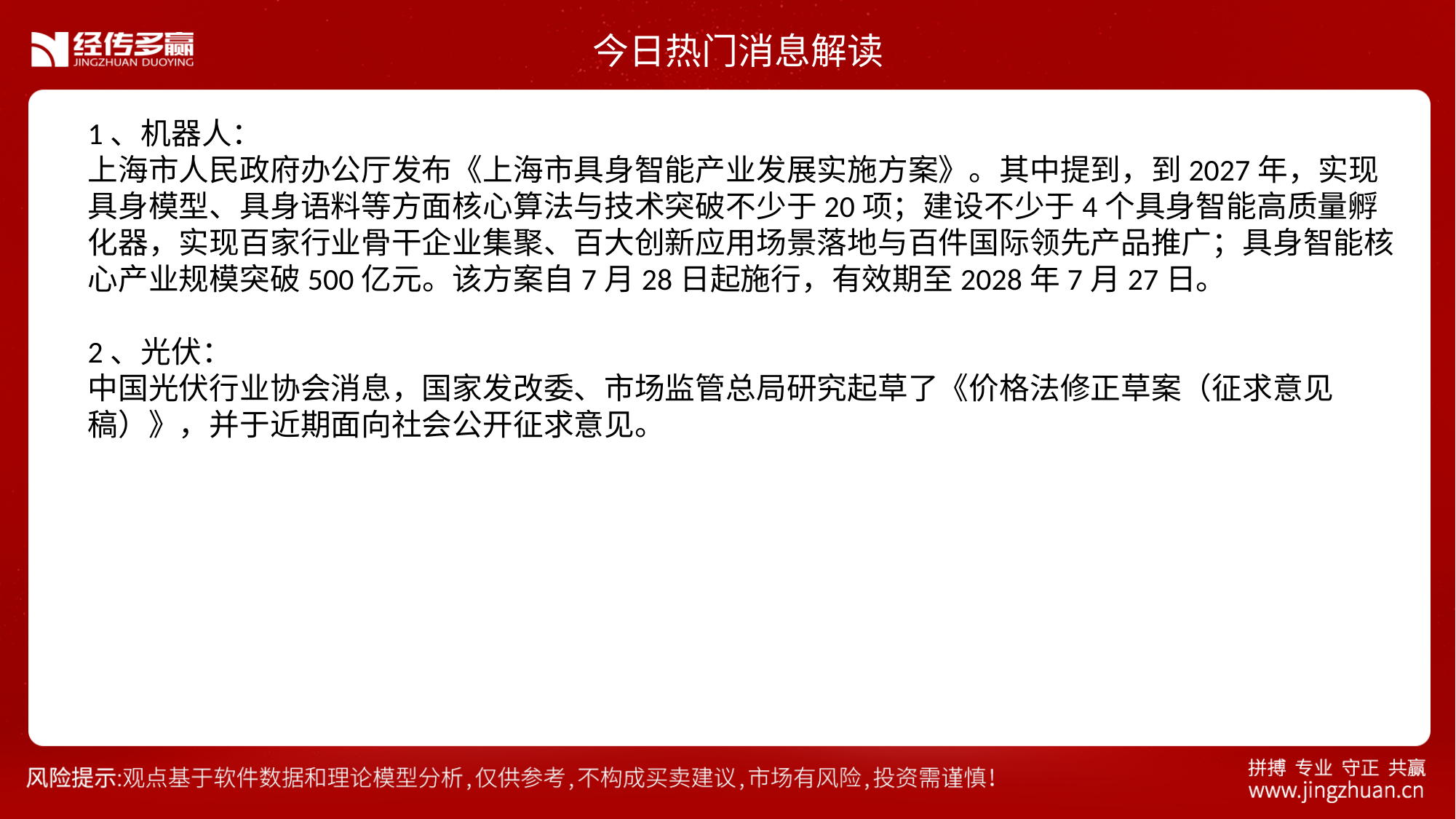

今日热门消息解读
1、机器人：
上海市人民政府办公厅发布《上海市具身智能产业发展实施方案》。其中提到，到2027年，实现具身模型、具身语料等方面核心算法与技术突破不少于20项；建设不少于4个具身智能高质量孵化器，实现百家行业骨干企业集聚、百大创新应用场景落地与百件国际领先产品推广；具身智能核心产业规模突破500亿元。该方案自7月28日起施行，有效期至2028年7月27日。

2、光伏：
中国光伏行业协会消息，国家发改委、市场监管总局研究起草了《价格法修正草案（征求意见稿）》，并于近期面向社会公开征求意见。